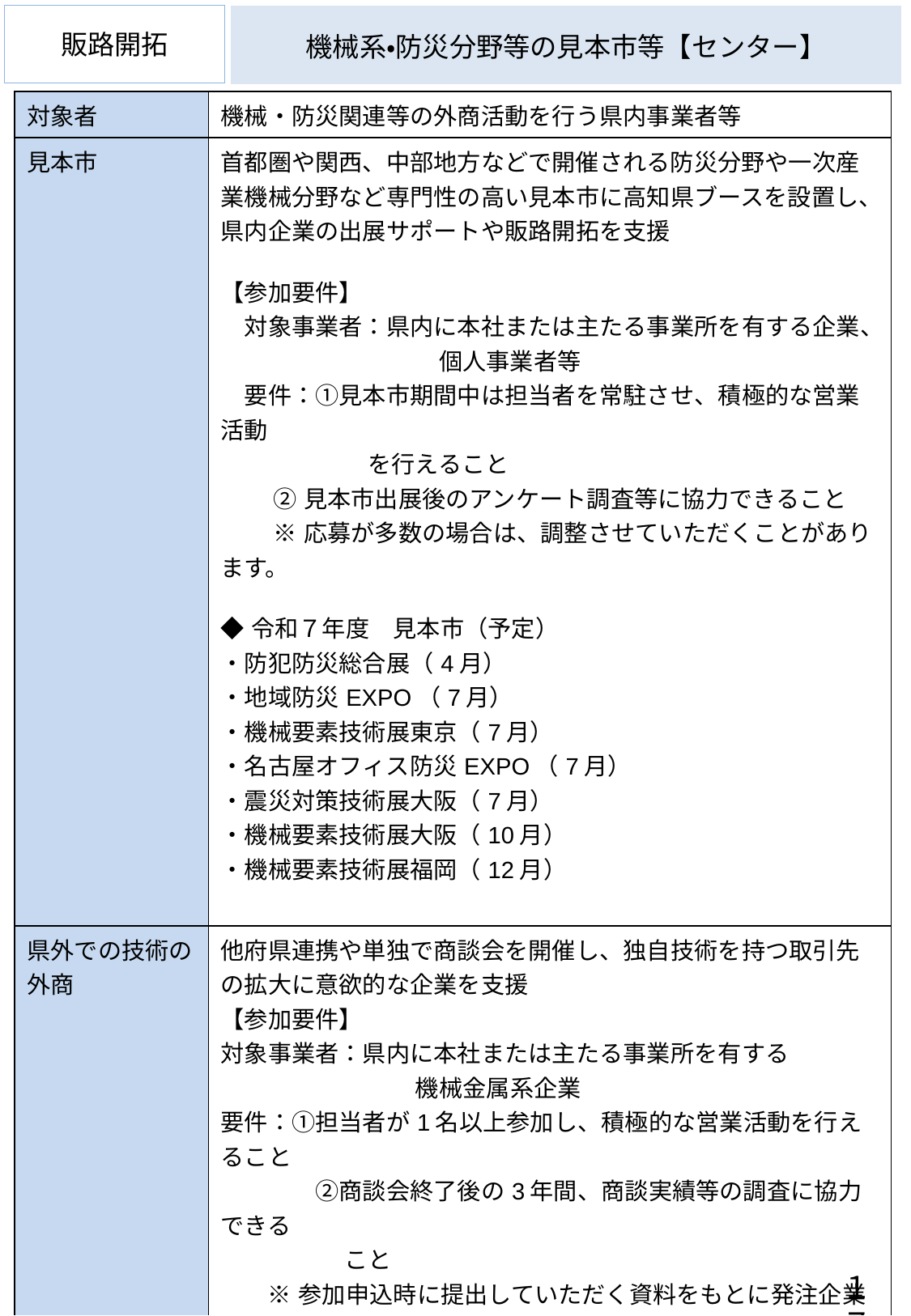

販路開拓
機械系・防災分野等の見本市等【センター】
| 対象者 | 機械・防災関連等の外商活動を行う県内事業者等 |
| --- | --- |
| 見本市 | 首都圏や関西、中部地方などで開催される防災分野や一次産業機械分野など専門性の高い見本市に高知県ブースを設置し、県内企業の出展サポートや販路開拓を支援 【参加要件】 　対象事業者：県内に本社または主たる事業所を有する企業、 　　　　　　　　　 個人事業者等 　要件：①見本市期間中は担当者を常駐させ、積極的な営業活動 　　　　　　 を行えること ②見本市出展後のアンケート調査等に協力できること ※応募が多数の場合は、調整させていただくことがあります。 ◆令和７年度　見本市（予定） ・防犯防災総合展（4月） ・地域防災EXPO（7月） ・機械要素技術展東京（7月） ・名古屋オフィス防災EXPO（7月） ・震災対策技術展大阪（7月） ・機械要素技術展大阪（10月） ・機械要素技術展福岡（12月） |
| 県外での技術の外商 | 他府県連携や単独で商談会を開催し、独自技術を持つ取引先の拡大に意欲的な企業を支援 【参加要件】 対象事業者：県内に本社または主たる事業所を有する 　　　　　　　　 機械金属系企業 要件：①担当者が1名以上参加し、積極的な営業活動を行えること　　 　　　　②商談会終了後の3年間、商談実績等の調査に協力できる 　　　　　 こと ※参加申込時に提出していただく資料をもとに発注企業が　 面談企業を決める場合があります。 ◆令和７年度　商談会（予定） ・四国ものづくり合同商談会（徳島・11月） ・技術の外商取引拡大商談会（9月） ・関西四国合同広域商談会（京都・2月） ・工場視察商談会（随時） |
| お問い合わせ先 | 高知県産業振興センター 外商推進部　外商課 TEL：088-845-6600　　　E-mail：gaisyou@joho-kochi.or.jp URL：https://joho-kochi.or.jp |
１７